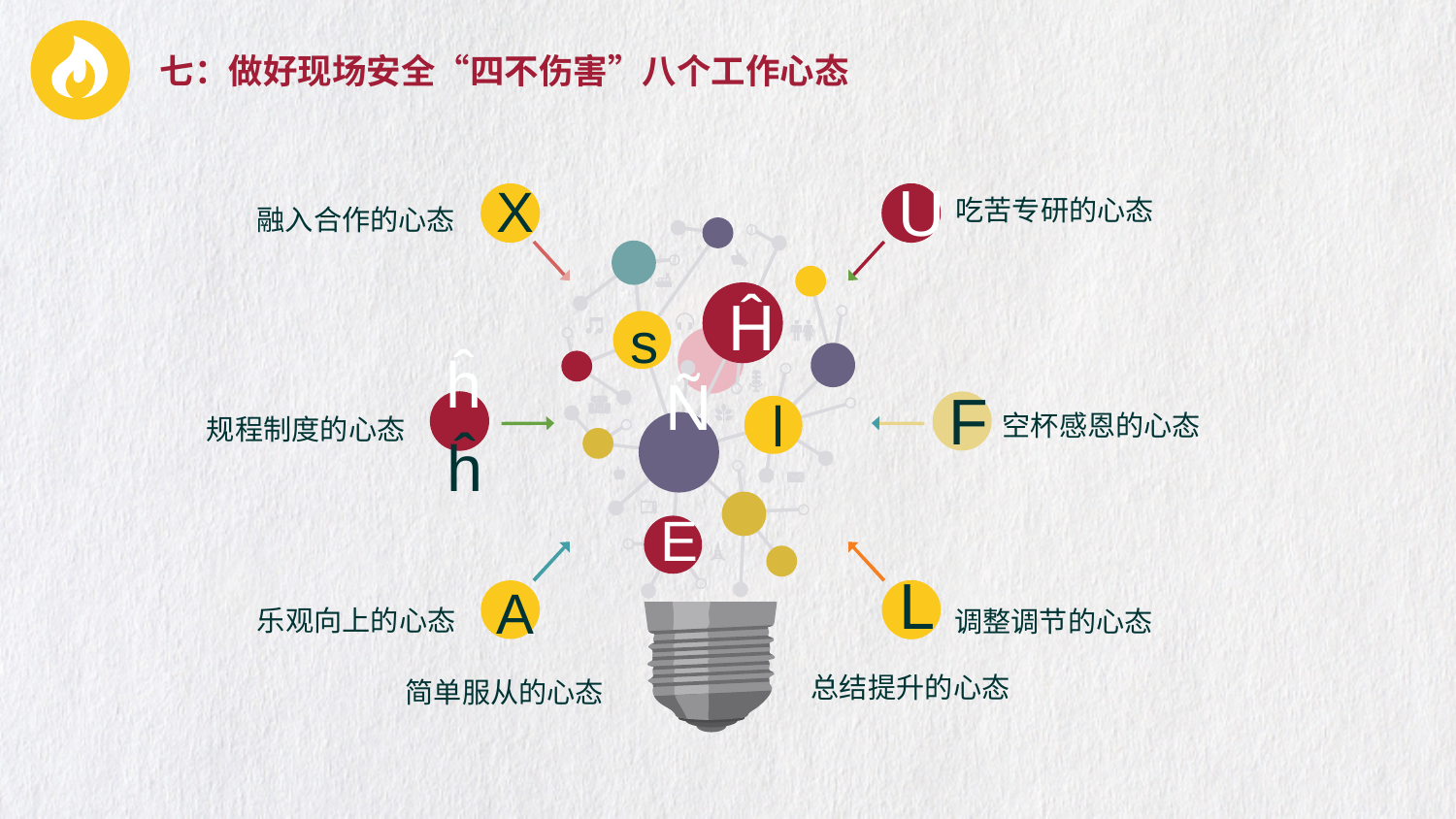

七：做好现场安全“四不伤害”八个工作心态
吃苦专研的心态
X
U

Ĥ
s
F
ĥ
l
Ñ
ĥ
E
L
A
融入合作的心态
空杯感恩的心态
规程制度的心态
乐观向上的心态
调整调节的心态
总结提升的心态
简单服从的心态